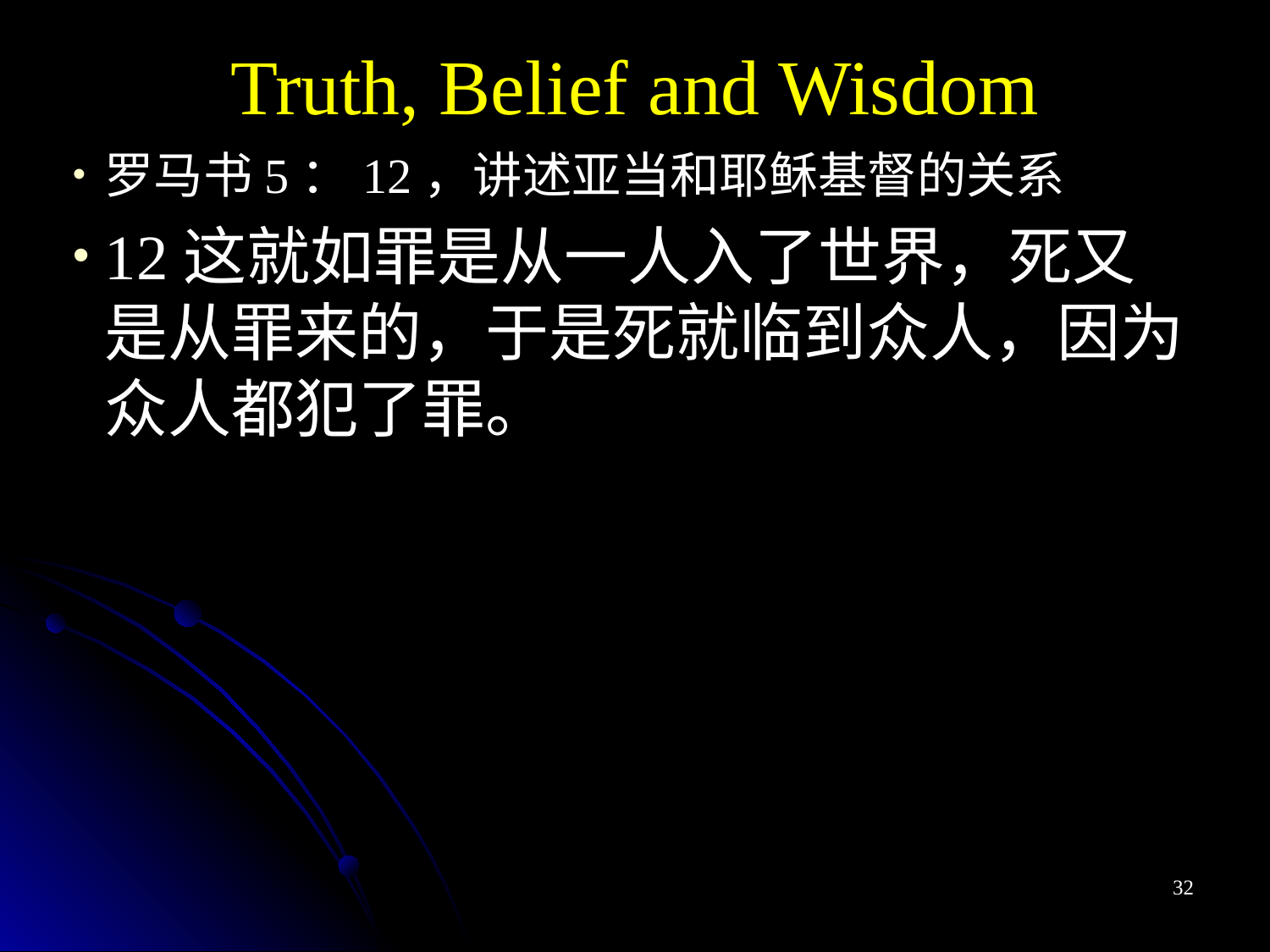

Truth, Belief and Wisdom
罗马书5：12，讲述亚当和耶稣基督的关系
12这就如罪是从一人入了世界，死又是从罪来的，于是死就临到众人，因为众人都犯了罪。
32